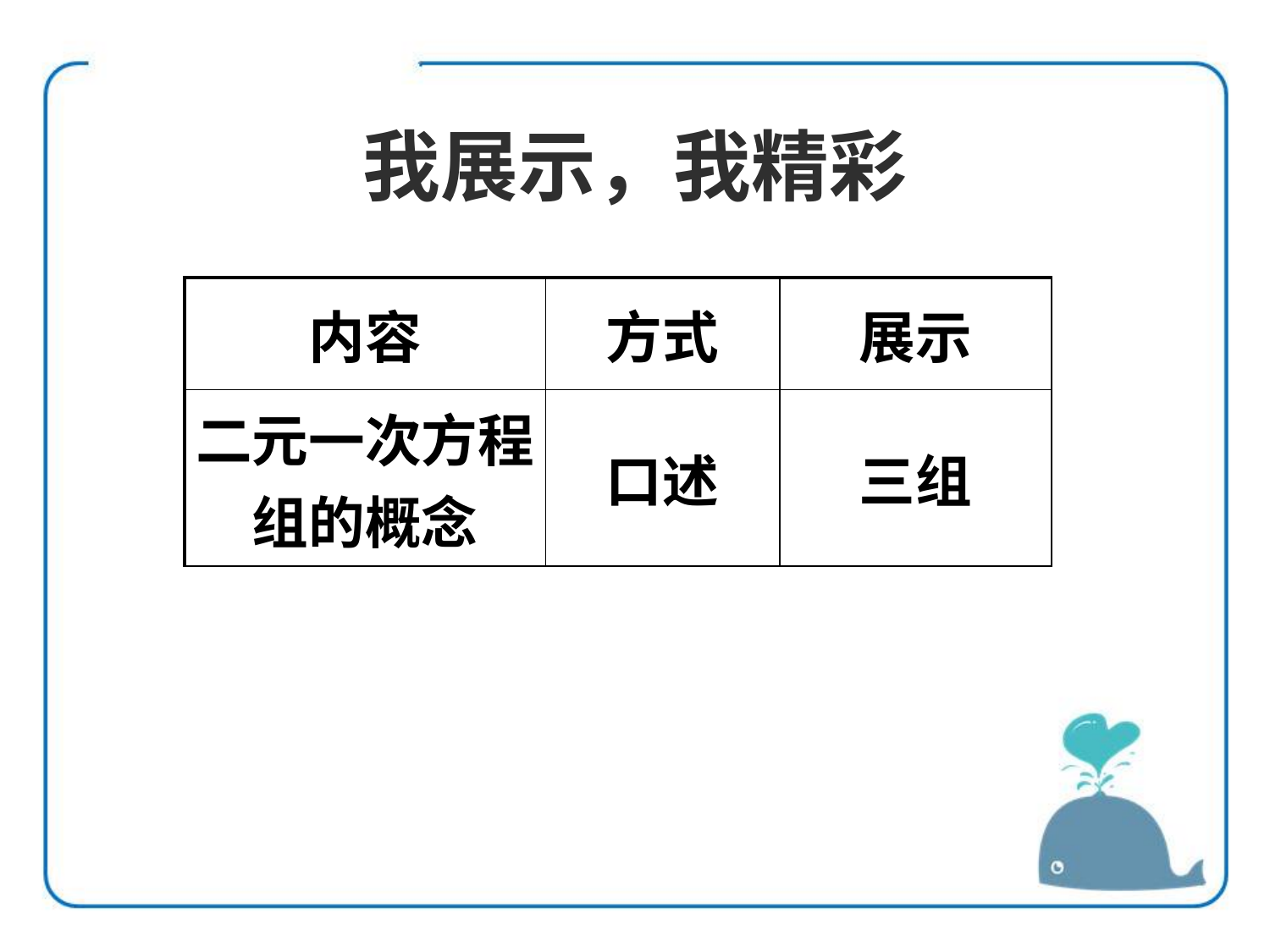

我展示，我精彩
| 内容 | 方式 | 展示 |
| --- | --- | --- |
| 二元一次方程组的概念 | 口述 | 三组 |